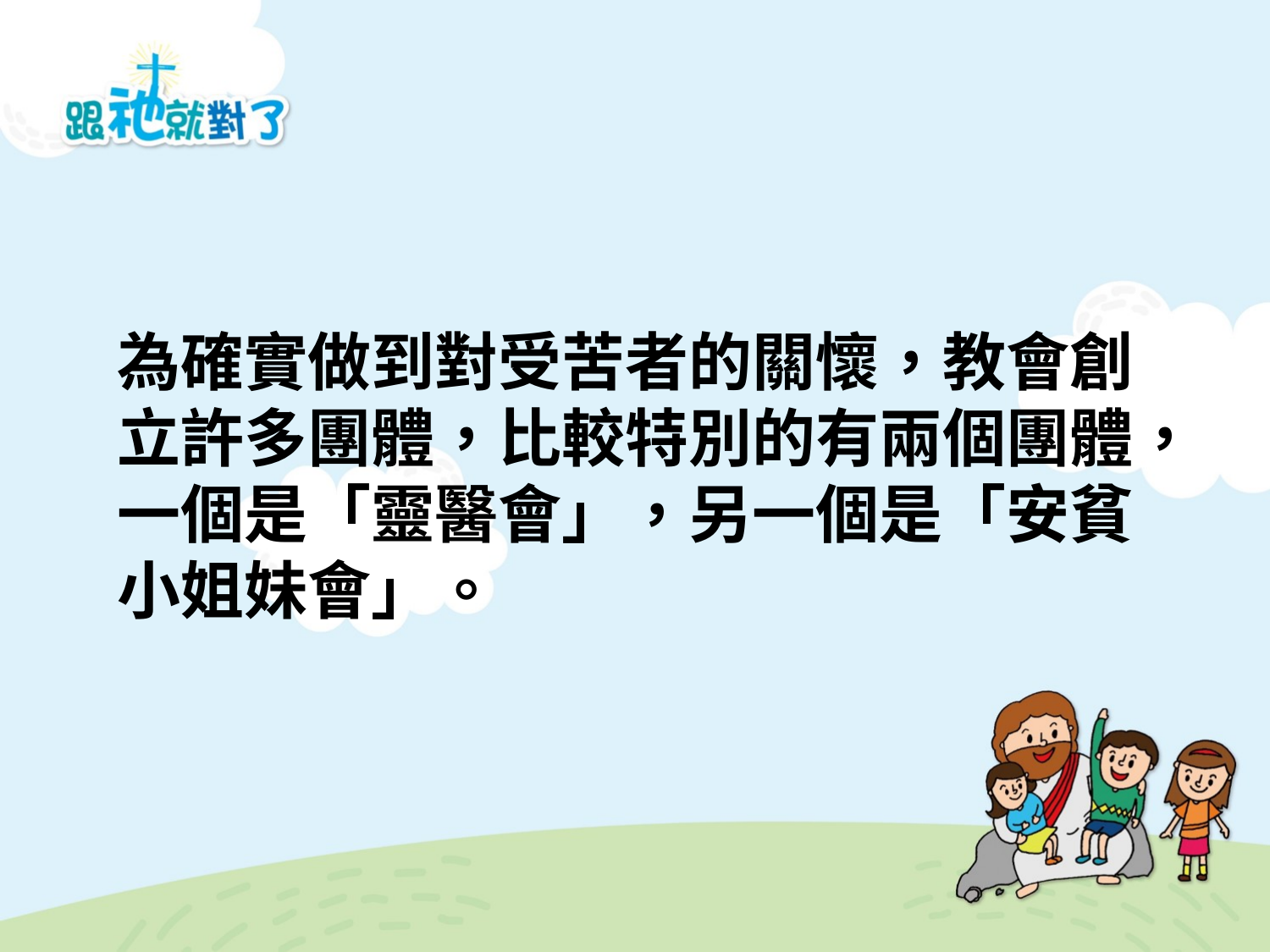

為確實做到對受苦者的關懷，教會創立許多團體，比較特別的有兩個團體，一個是「靈醫會」，另一個是「安貧小姐妹會」。